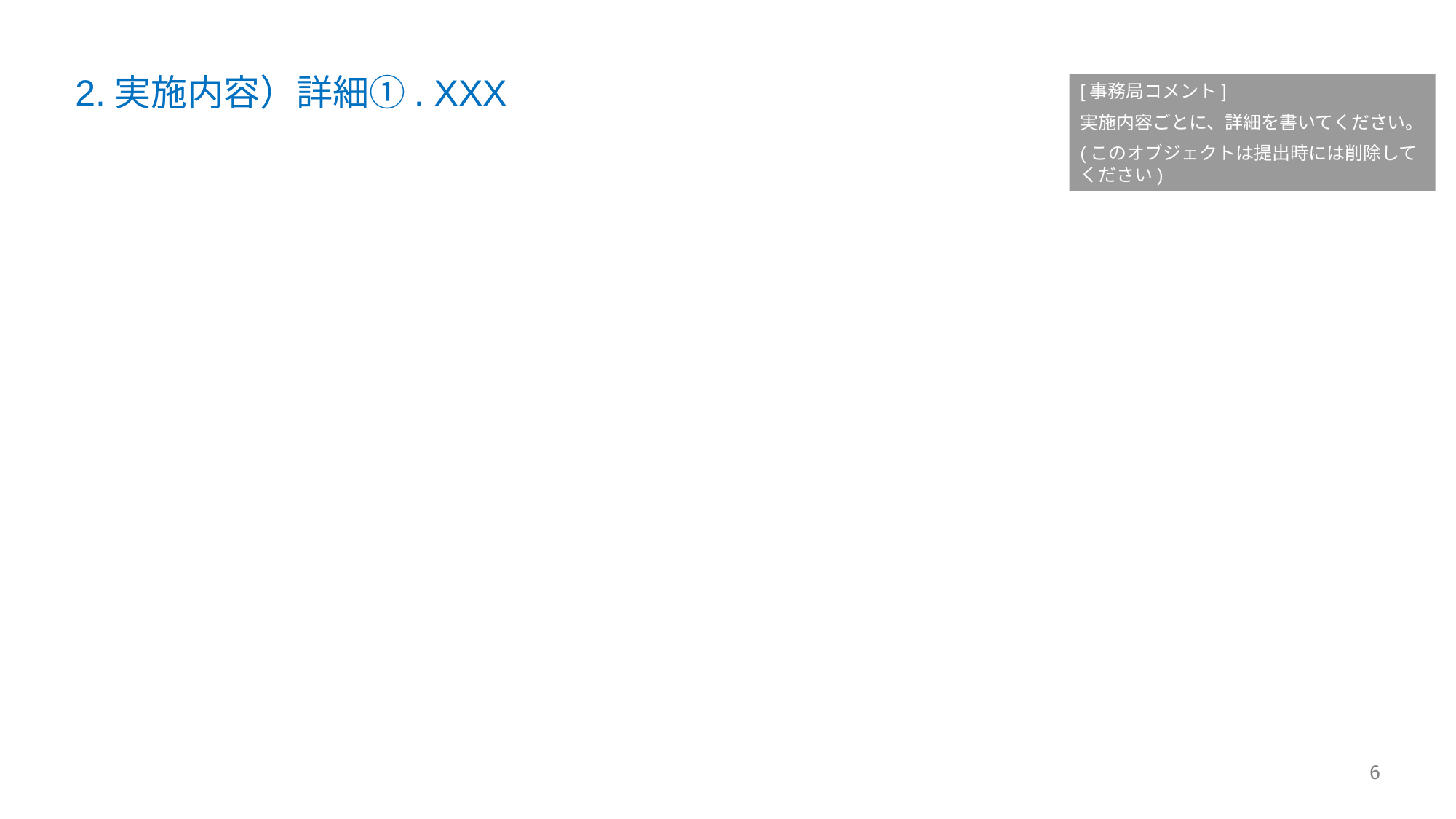

# 2.実施内容）詳細①. XXX
[事務局コメント]
実施内容ごとに、詳細を書いてください。
(このオブジェクトは提出時には削除してください)